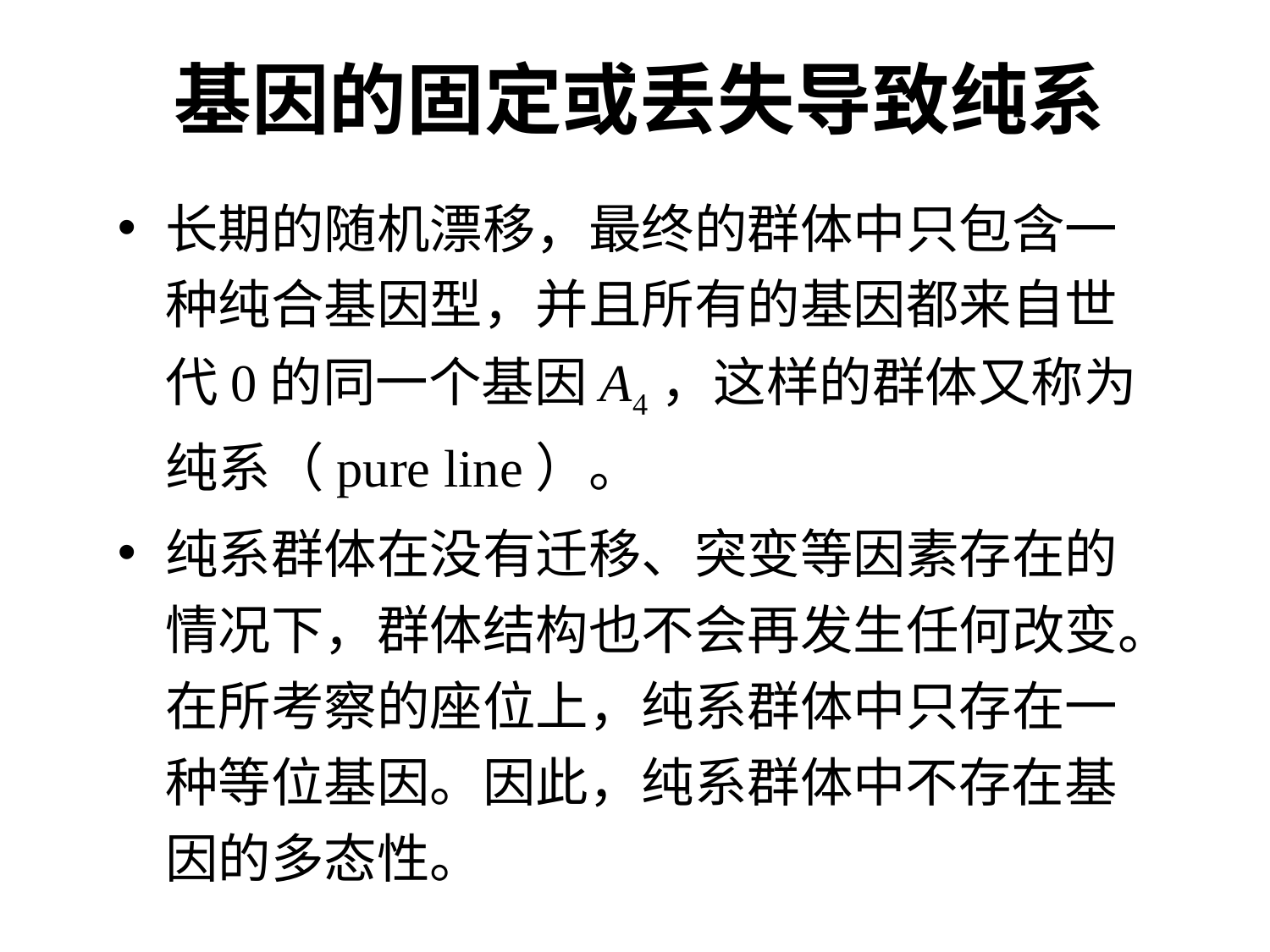

# 基因的固定或丢失导致纯系
长期的随机漂移，最终的群体中只包含一种纯合基因型，并且所有的基因都来自世代0的同一个基因A4，这样的群体又称为纯系（pure line）。
纯系群体在没有迁移、突变等因素存在的情况下，群体结构也不会再发生任何改变。在所考察的座位上，纯系群体中只存在一种等位基因。因此，纯系群体中不存在基因的多态性。